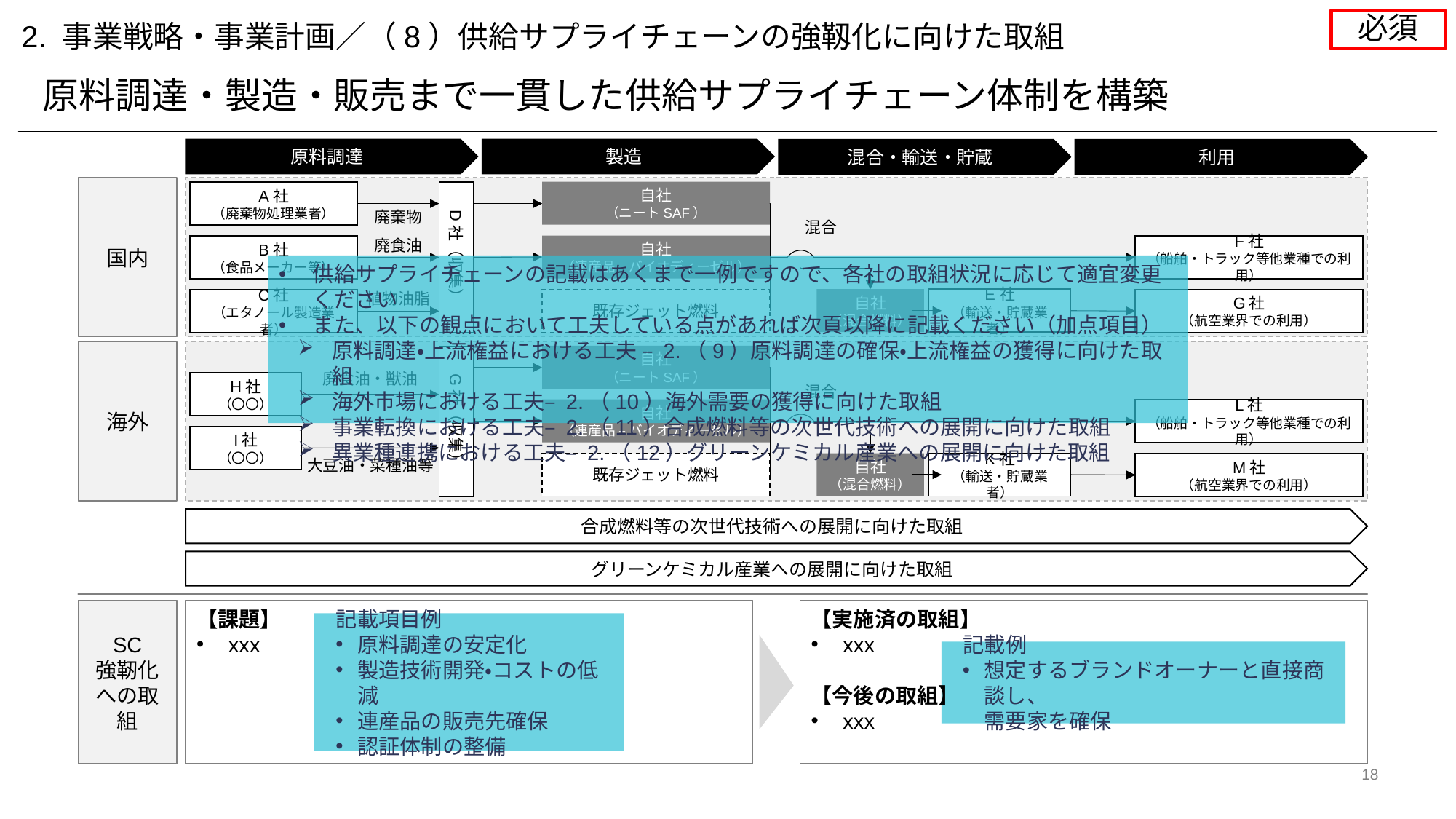

必須
2. 事業戦略・事業計画／（8）供給サプライチェーンの強靱化に向けた取組
原料調達・製造・販売まで一貫した供給サプライチェーン体制を構築
原料調達
製造
混合・輸送・貯蔵
利用

国内
自社
（ニートSAF）
A社
（廃棄物処理業者）
D社（収集）
廃棄物
混合
廃食油
自社
（連産品 – バイオディーゼル）
B社
（食品メーカー等）
F社
（船舶・トラック等他業種での利用）

供給サプライチェーンの記載はあくまで一例ですので、各社の取組状況に応じて適宜変更ください
また、以下の観点において工夫している点があれば次頁以降に記載ください（加点項目）
原料調達・上流権益における工夫 – 2.（9）原料調達の確保・上流権益の獲得に向けた取組
海外市場における工夫– 2.（10）海外需要の獲得に向けた取組
事業転換における工夫– 2.（11）合成燃料等の次世代技術への展開に向けた取組
異業種連携における工夫– 2.（12）グリーンケミカル産業への展開に向けた取組
植物油脂
自社
（混合燃料）
E社
（輸送・貯蔵業者）
既存ジェット燃料
C社
（エタノール製造業者）
G社
（航空業界での利用）
海外

自社
（ニートSAF）
G社（収集）
廃食油・獣油
H社
（〇〇）
混合
自社
（連産品 – バイオディーゼル）
L社
（船舶・トラック等他業種での利用）

I社
（〇〇）
自社
（混合燃料）
K社
（輸送・貯蔵業者）
既存ジェット燃料
M社
（航空業界での利用）
大豆油・菜種油等
合成燃料等の次世代技術への展開に向けた取組
グリーンケミカル産業への展開に向けた取組
SC
強靭化
への取組
【課題】
xxx

【実施済の取組】
xxx

【今後の取組】
xxx

記載項目例
原料調達の安定化
製造技術開発・コストの低減
連産品の販売先確保
認証体制の整備
記載例
想定するブランドオーナーと直接商談し、
需要家を確保